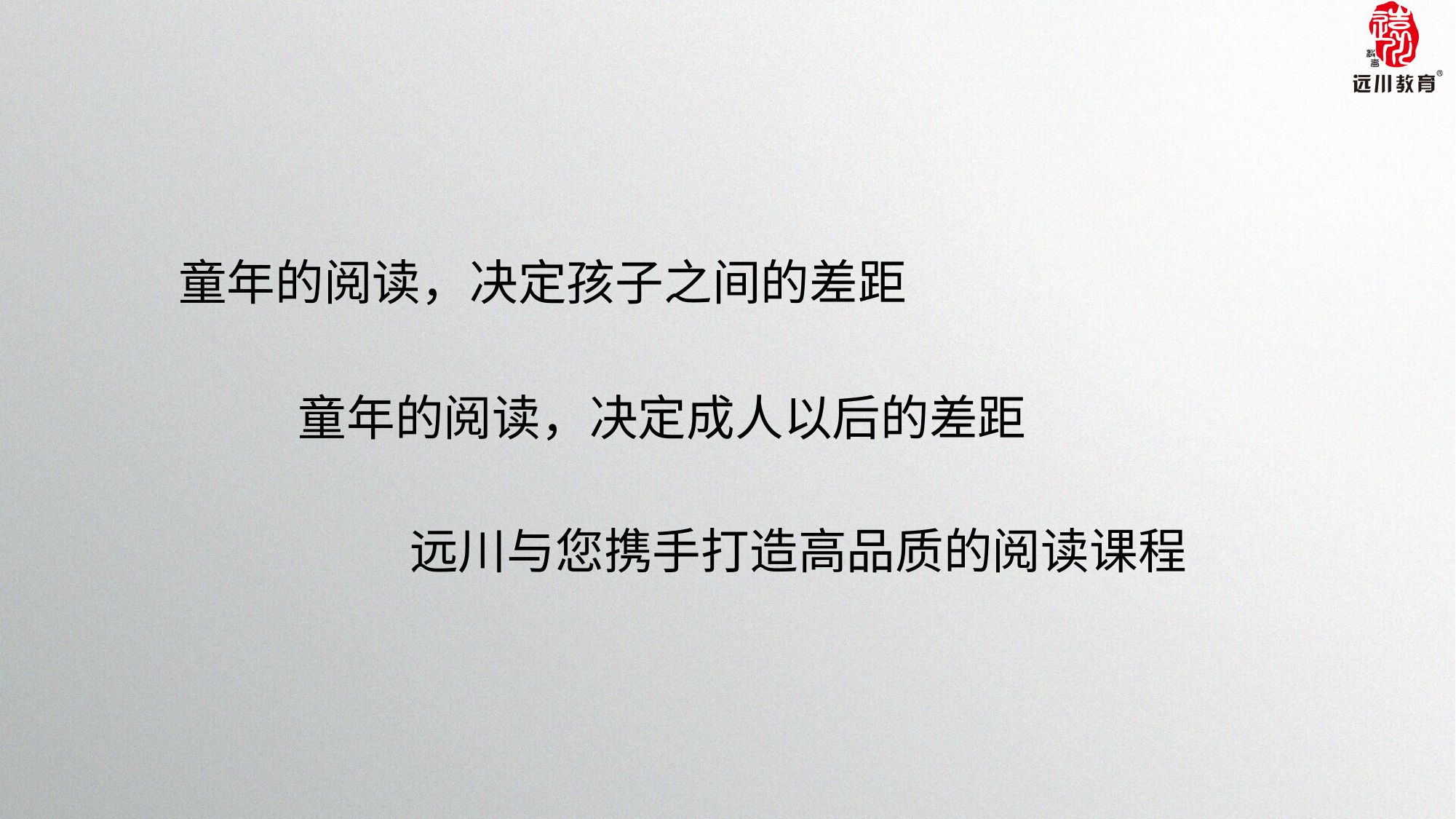

童年的阅读，决定孩子之间的差距
童年的阅读，决定成人以后的差距
远川与您携手打造高品质的阅读课程